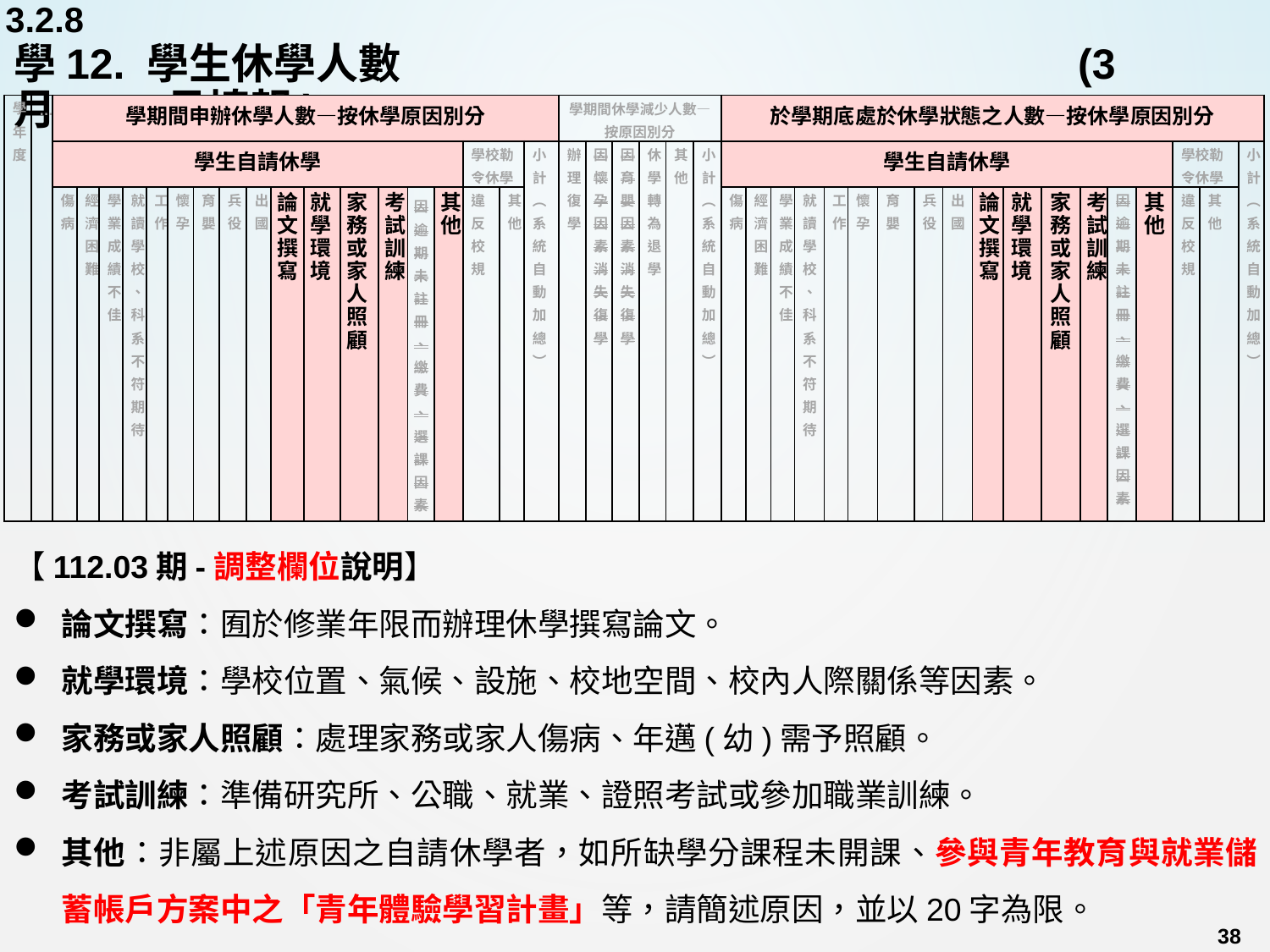

3.2.8
# 學12. 學生休學人數				   	    (3月、10月填報)
| 學年度 | … | 學期間申辦休學人數—按休學原因別分 |  |  |  |  |  |  |  |  |  |  |  |  |  |  |  |  |  | 學期間休學減少人數—按原因別分 |  |  |  |  |  | 於學期底處於休學狀態之人數—按休學原因別分 |  |  |  |  |  |  |  |  |  |  |  |  |  |  |  |  |  |
| --- | --- | --- | --- | --- | --- | --- | --- | --- | --- | --- | --- | --- | --- | --- | --- | --- | --- | --- | --- | --- | --- | --- | --- | --- | --- | --- | --- | --- | --- | --- | --- | --- | --- | --- | --- | --- | --- | --- | --- | --- | --- | --- | --- |
|  |  | 學生自請休學 |  |  |  |  |  |  |  |  |  |  |  |  |  |  | 學校勒令休學 |  | 小計 ︵ 系統自動加總︶ | 辦理復學 | 因懷孕因素消失復學 | 因育嬰因素消失復學 | 休學轉為退學 | 其他 | 小計 ︵ 系統自動加總︶ | 學生自請休學 |  |  |  |  |  |  |  |  |  |  |  |  |  |  | 學校勒令休學 |  | 小計 ︵ 系統自動加總︶ |
|  |  | 傷病 | 經濟困難 | 學業成績 不佳 | 就讀學校、科系不符期待 | 工作 | 懷孕 | 育嬰 | 兵役 | 出國 | 論文撰寫 | 就學環境 | 家務或家人照顧 | 考試訓練 | 因逾期未註冊、繳費、選課因素 | 其他 | 違反校規 | 其他 |  |  |  |  |  |  |  | 傷病 | 經濟困難 | 學業成績不佳 | 就讀學校、科系不符期待 | 工作 | 懷孕 | 育嬰 | 兵役 | 出國 | 論文撰寫 | 就學環境 | 家務或家人照顧 | 考試訓練 | 因逾期未註冊、繳費、選課因素 | 其他 | 違反校規 | 其他 |  |
【112.03期-調整欄位說明】
論文撰寫：囿於修業年限而辦理休學撰寫論文。
就學環境：學校位置、氣候、設施、校地空間、校內人際關係等因素。
家務或家人照顧：處理家務或家人傷病、年邁(幼)需予照顧。
考試訓練：準備研究所、公職、就業、證照考試或參加職業訓練。
其他：非屬上述原因之自請休學者，如所缺學分課程未開課、參與青年教育與就業儲蓄帳戶方案中之「青年體驗學習計畫」等，請簡述原因，並以20字為限。